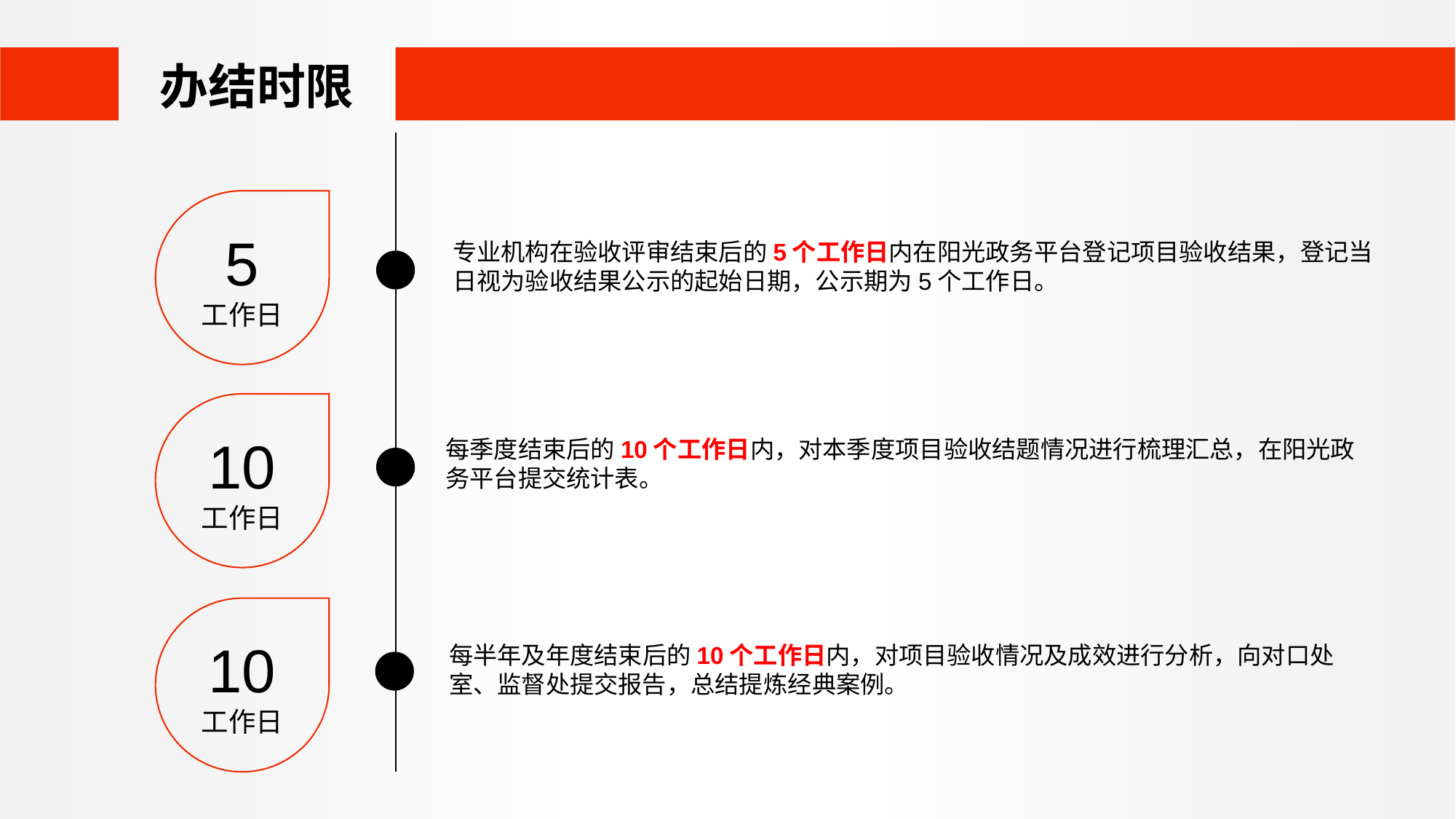

办结时限

5
工作日
专业机构在验收评审结束后的5个工作日内在阳光政务平台登记项目验收结果，登记当日视为验收结果公示的起始日期，公示期为5个工作日。
10
工作日
每季度结束后的10个工作日内，对本季度项目验收结题情况进行梳理汇总，在阳光政务平台提交统计表。
10
工作日
每半年及年度结束后的10个工作日内，对项目验收情况及成效进行分析，向对口处室、监督处提交报告，总结提炼经典案例。